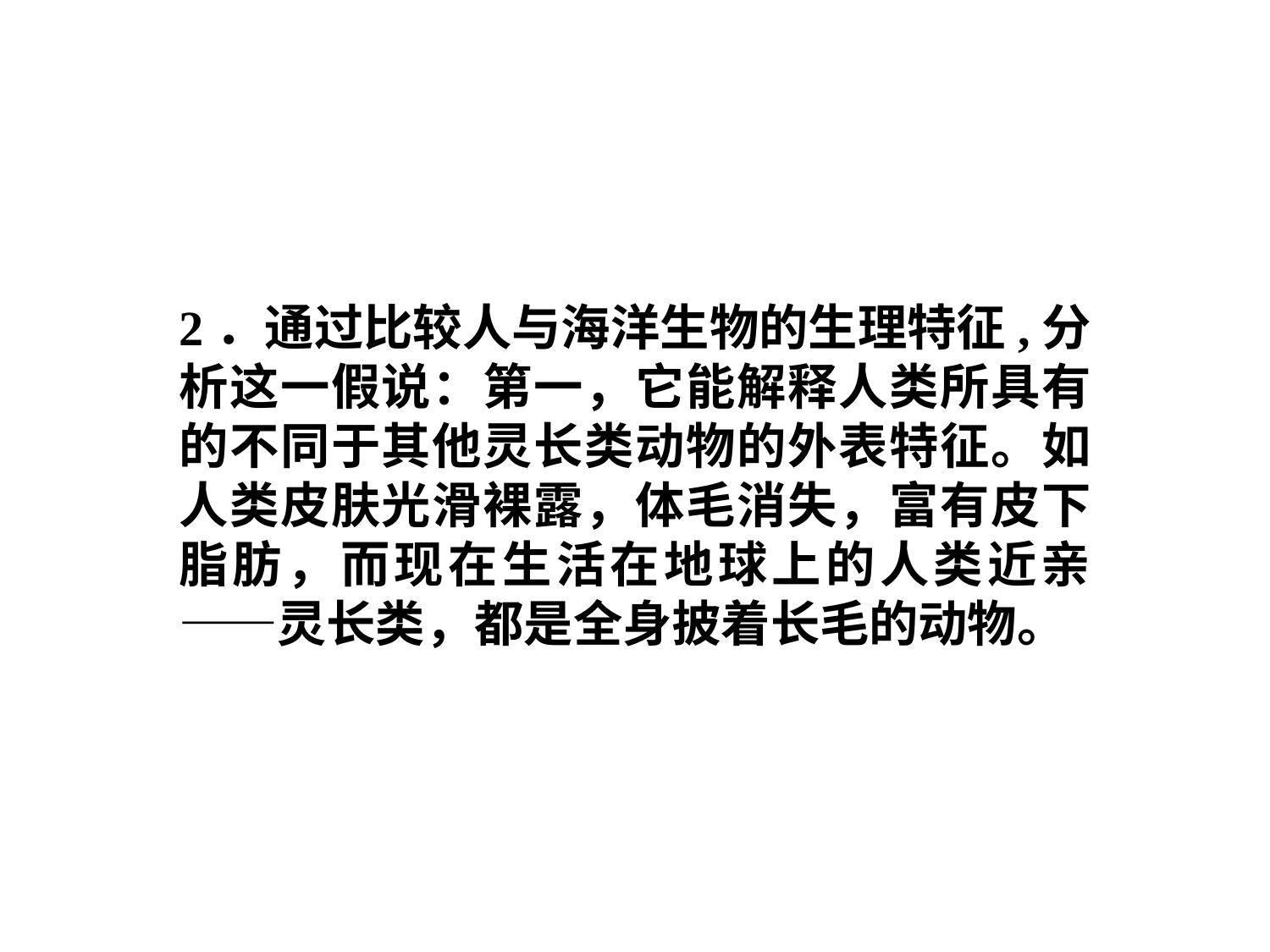

2．通过比较人与海洋生物的生理特征,分析这一假说：第一，它能解释人类所具有的不同于其他灵长类动物的外表特征。如人类皮肤光滑裸露，体毛消失，富有皮下脂肪，而现在生活在地球上的人类近亲——灵长类，都是全身披着长毛的动物。